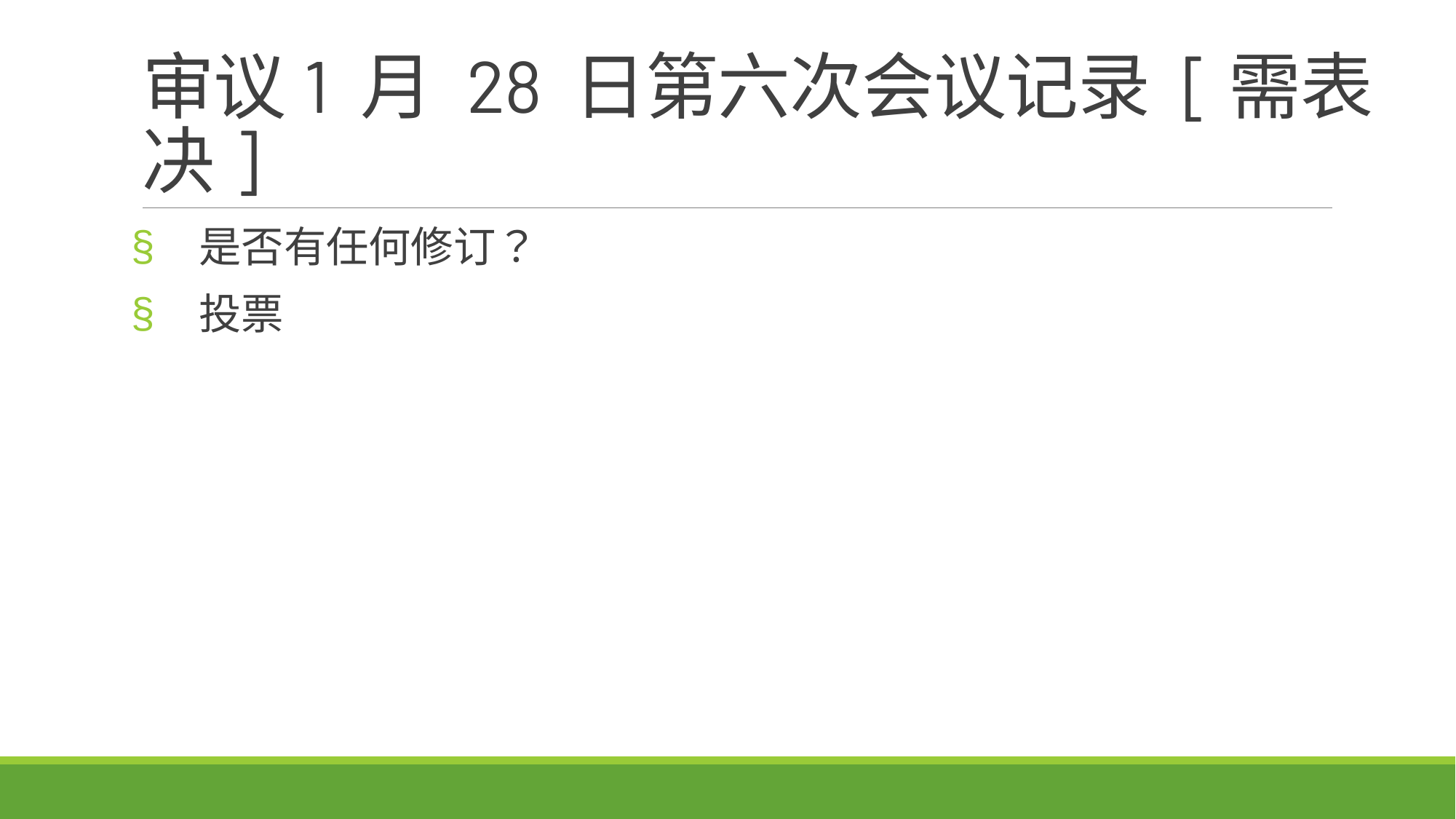

# 审议1 月 28 日第六次会议记录 [需表决]
是否有任何修订？
投票